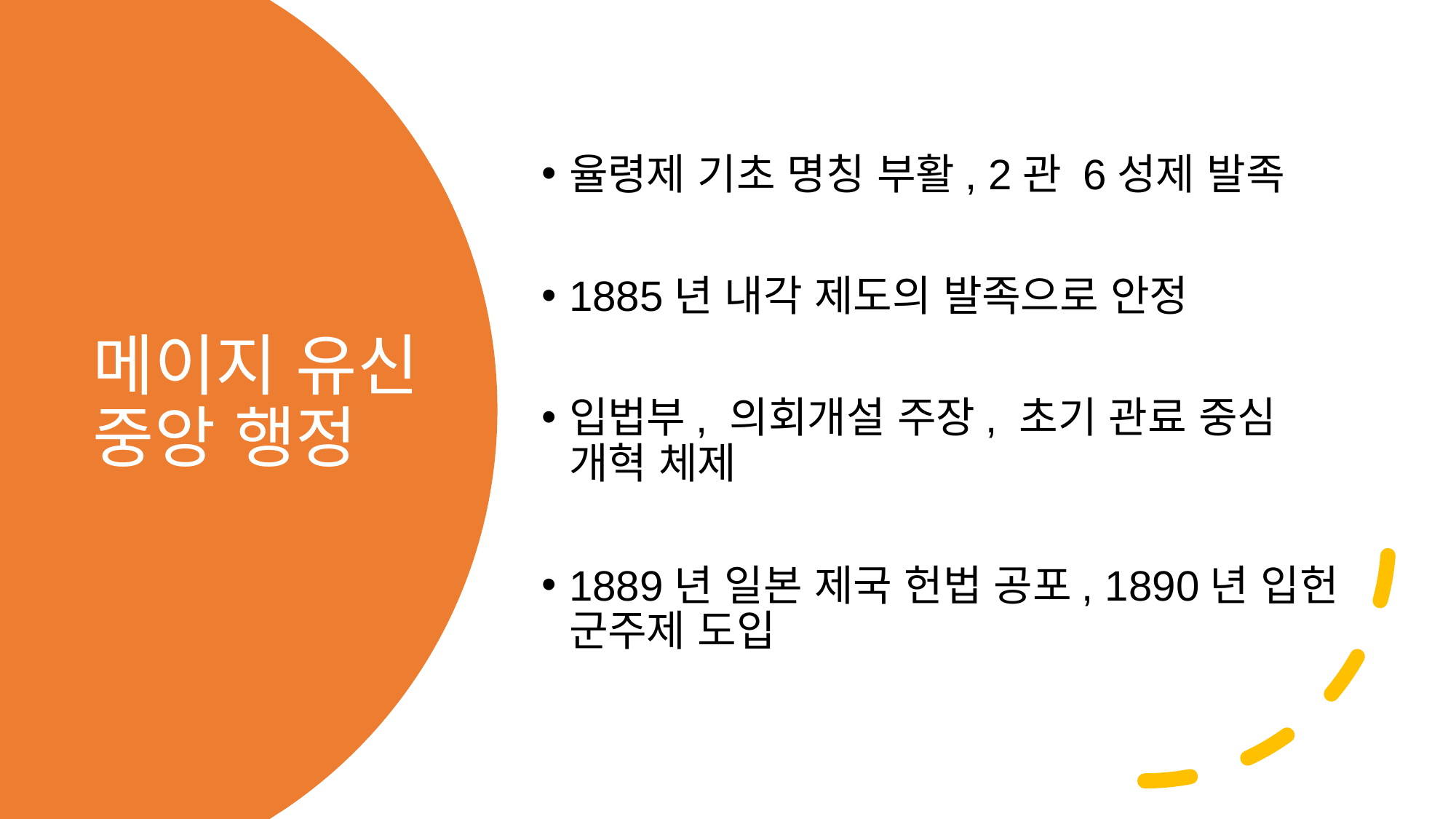

율령제 기초 명칭 부활, 2관 6성제 발족

1885년 내각 제도의 발족으로 안정

입법부, 의회개설 주장, 초기 관료 중심 개혁 체제

1889년 일본 제국 헌법 공포, 1890년 입헌 군주제 도입
# 메이지 유신 중앙 행정